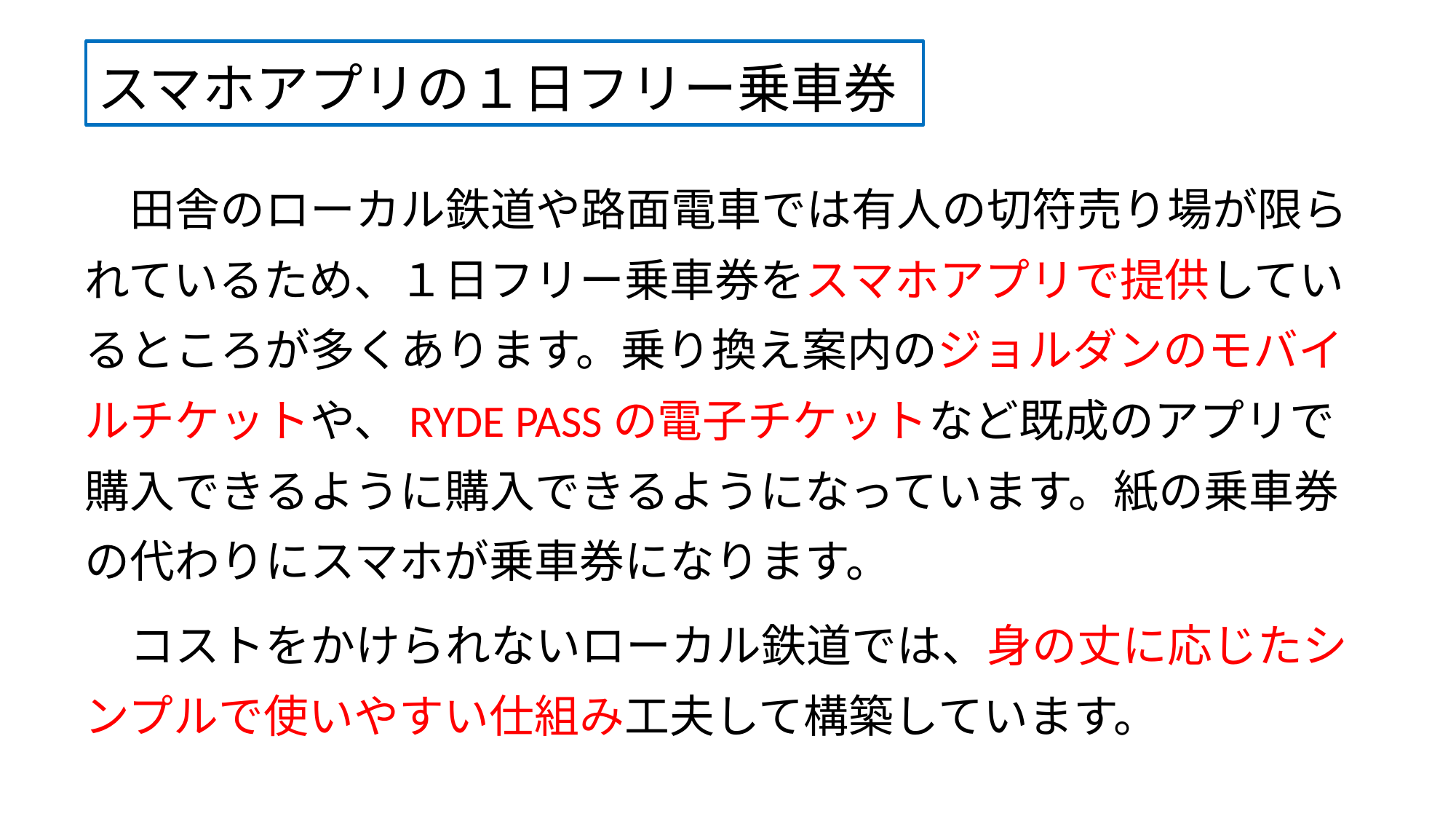

# スマホアプリの１日フリー乗車券
　田舎のローカル鉄道や路面電車では有人の切符売り場が限られているため、１日フリー乗車券をスマホアプリで提供しているところが多くあります。乗り換え案内のジョルダンのモバイルチケットや、RYDE PASSの電子チケットなど既成のアプリで購入できるように購入できるようになっています。紙の乗車券の代わりにスマホが乗車券になります。
　コストをかけられないローカル鉄道では、身の丈に応じたシンプルで使いやすい仕組み工夫して構築しています。